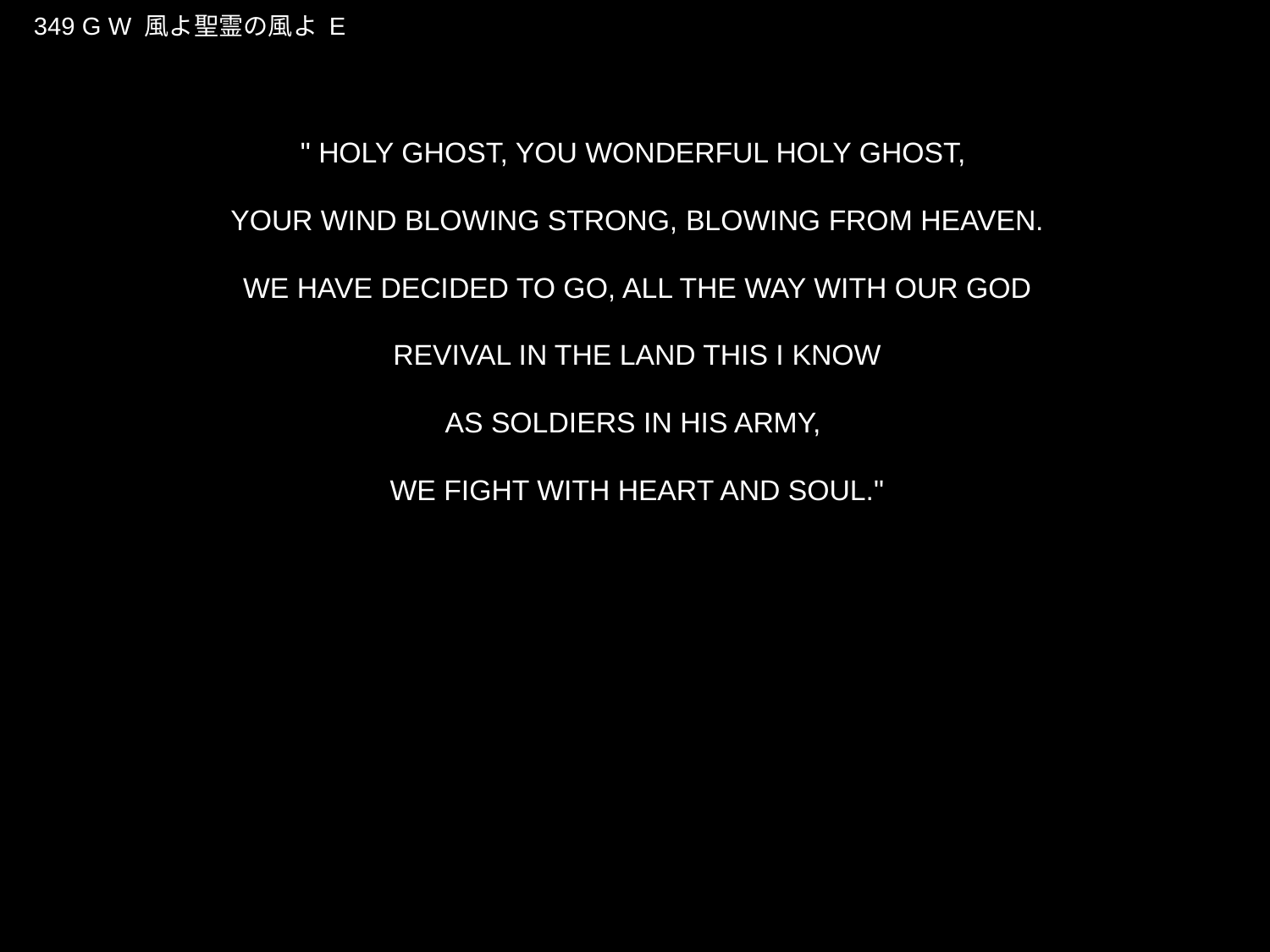

かぜよせいれいのかぜよ
★W
349 G W 風よ聖霊の風よ E
★５
" HOLY GHOST, YOU WONDERFUL HOLY GHOST,
YOUR WIND BLOWING STRONG, BLOWING FROM HEAVEN.
WE HAVE DECIDED TO GO, ALL THE WAY WITH OUR GOD
REVIVAL IN THE LAND THIS I KNOW
AS SOLDIERS IN HIS ARMY,
WE FIGHT WITH HEART AND SOUL."